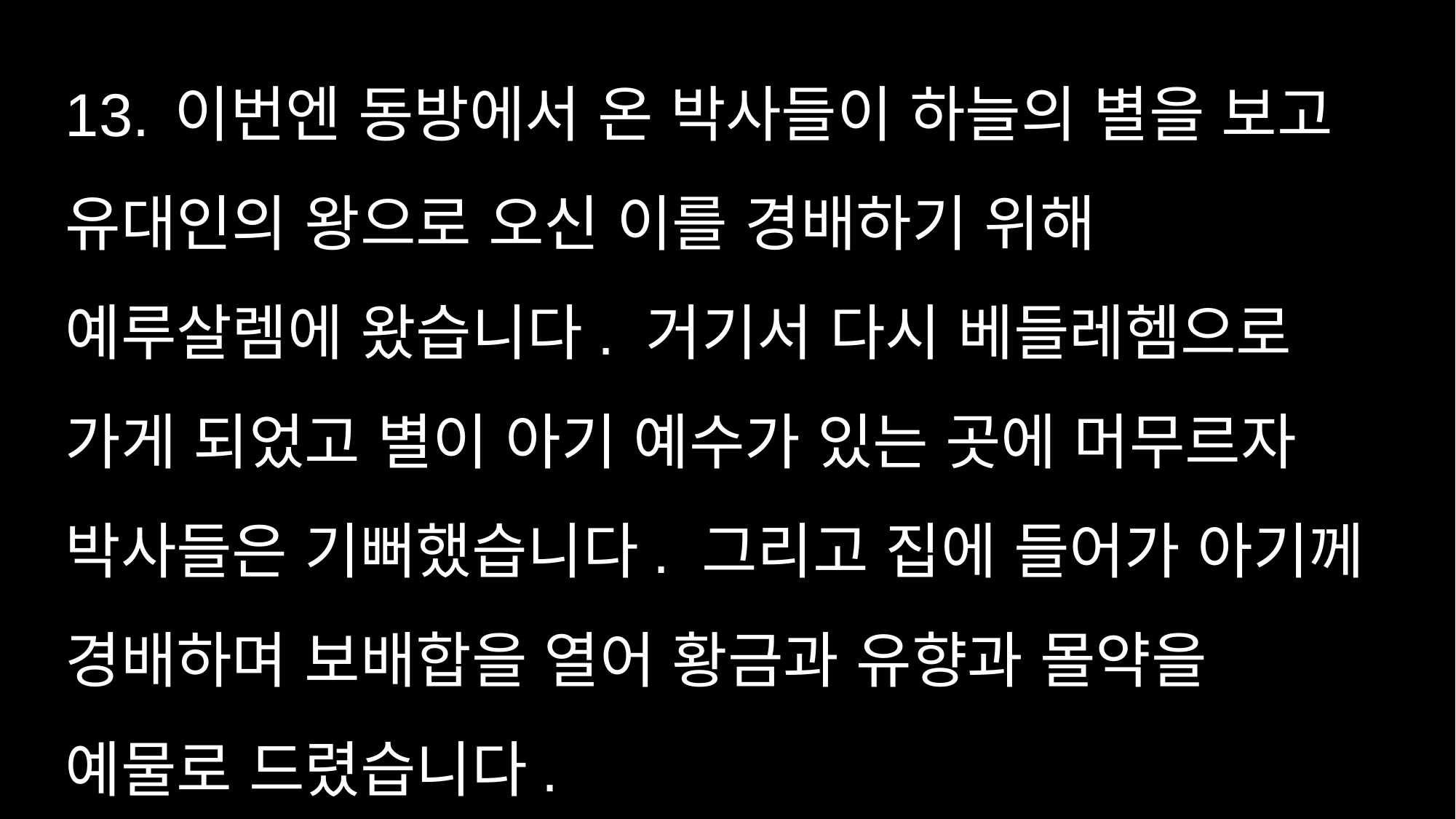

13.	이번엔 동방에서 온 박사들이 하늘의 별을 보고 유대인의 왕으로 오신 이를 경배하기 위해 예루살렘에 왔습니다. 거기서 다시 베들레헴으로 가게 되었고 별이 아기 예수가 있는 곳에 머무르자 박사들은 기뻐했습니다. 그리고 집에 들어가 아기께 경배하며 보배합을 열어 황금과 유향과 몰약을 예물로 드렸습니다.